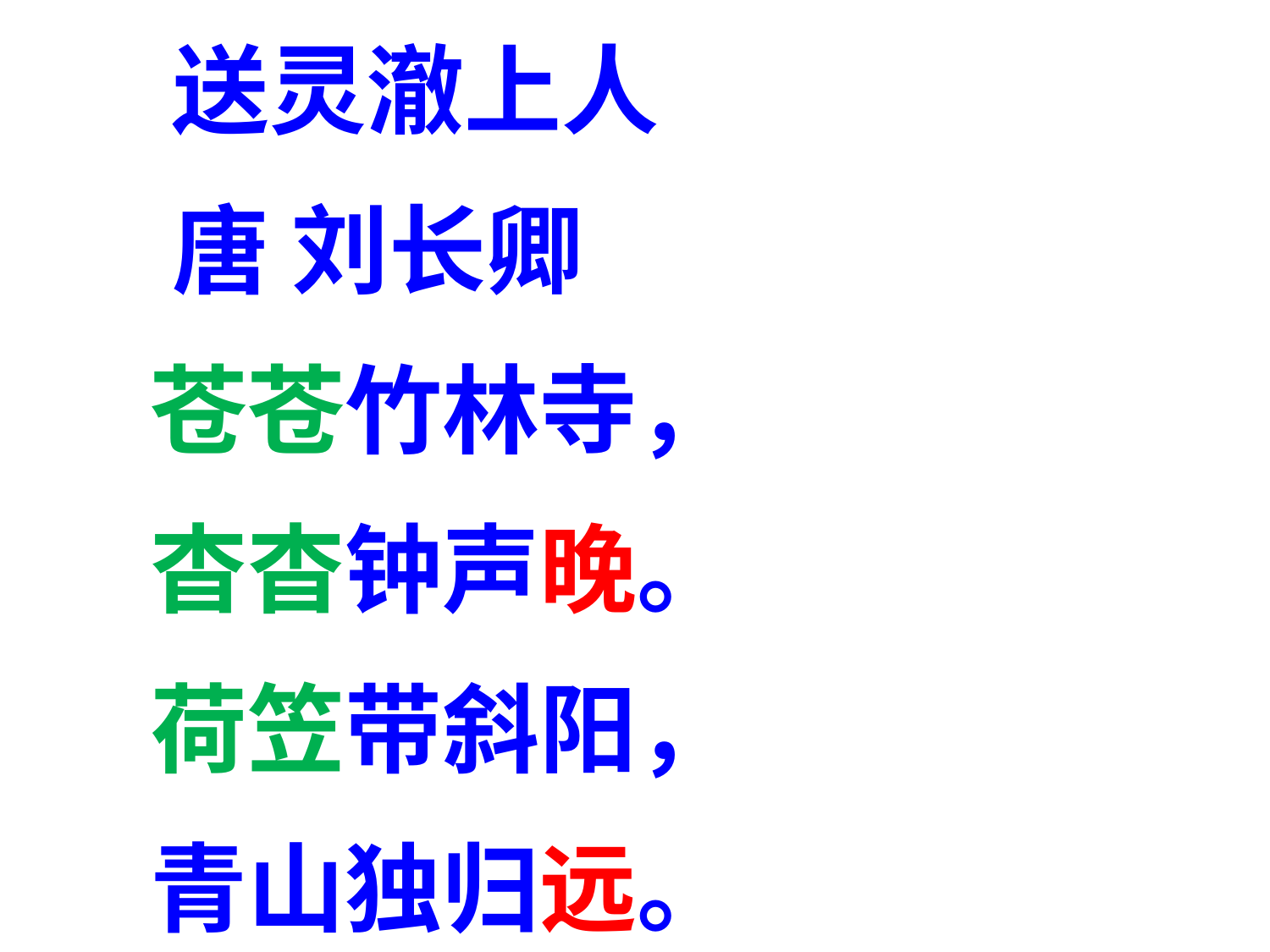

送灵澈上人
       唐 刘长卿
      苍苍竹林寺，
      杳杳钟声晚。
      荷笠带斜阳，
      青山独归远。